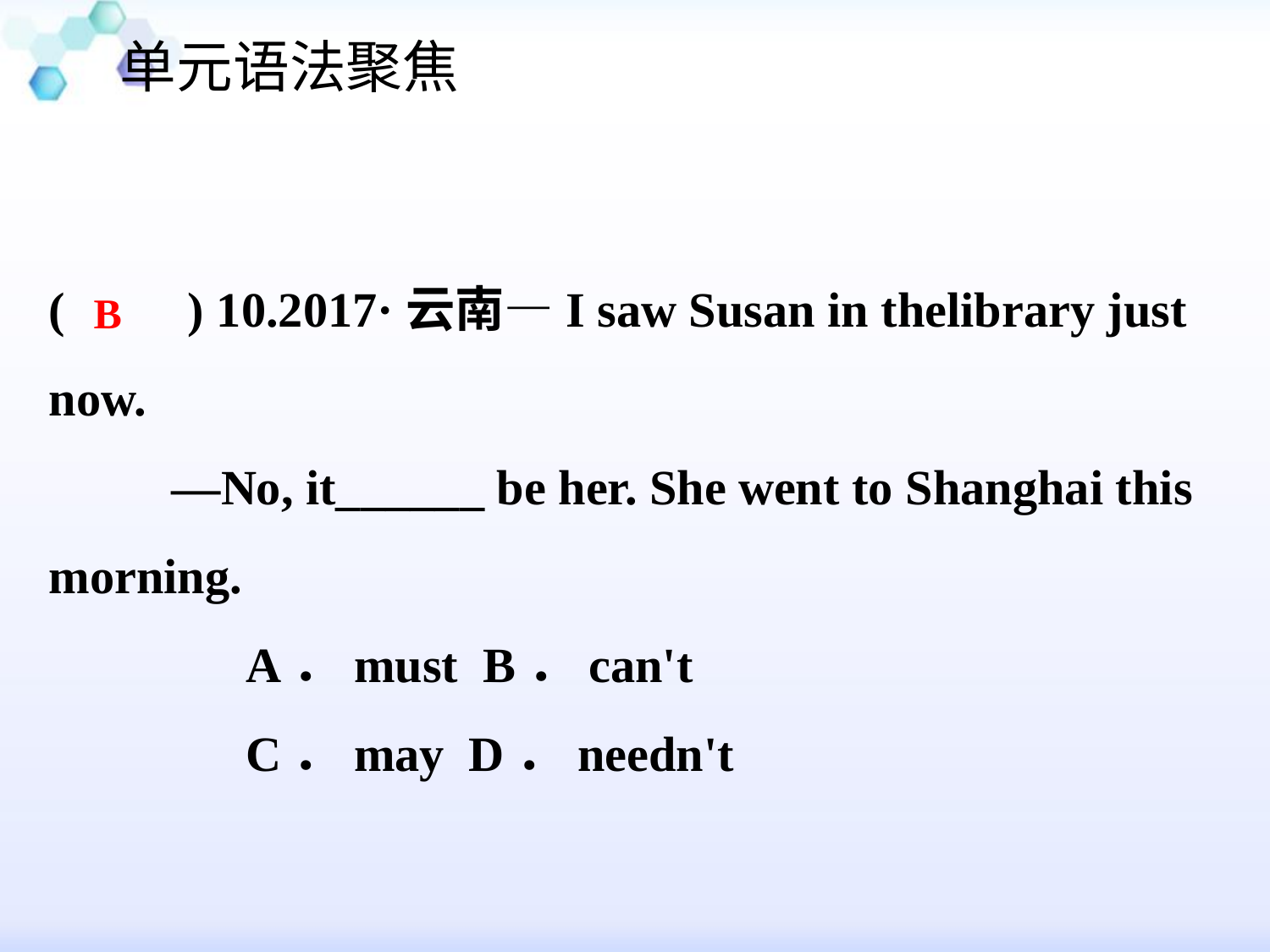

单元语法聚焦
#
(　　) 10.2017·云南—I saw Susan in thelibrary just now.
          —No, it______ be her. She went to Shanghai this morning.
                A．must  B．can't
                C．may  D．needn't
B